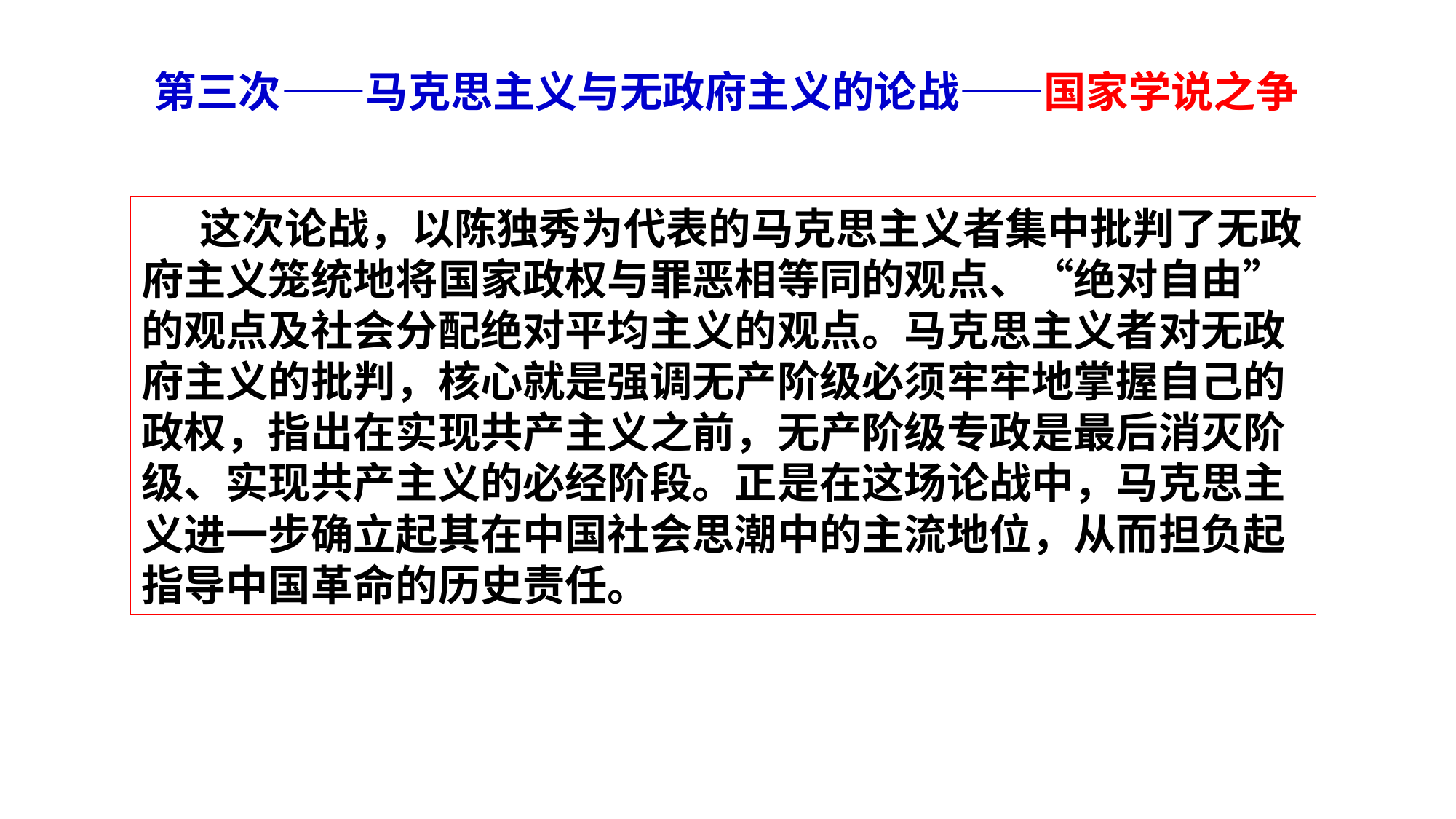

第三次——马克思主义与无政府主义的论战——国家学说之争
     这次论战，以陈独秀为代表的马克思主义者集中批判了无政府主义笼统地将国家政权与罪恶相等同的观点、“绝对自由”的观点及社会分配绝对平均主义的观点。马克思主义者对无政府主义的批判，核心就是强调无产阶级必须牢牢地掌握自己的政权，指出在实现共产主义之前，无产阶级专政是最后消灭阶级、实现共产主义的必经阶段。正是在这场论战中，马克思主义进一步确立起其在中国社会思潮中的主流地位，从而担负起指导中国革命的历史责任。